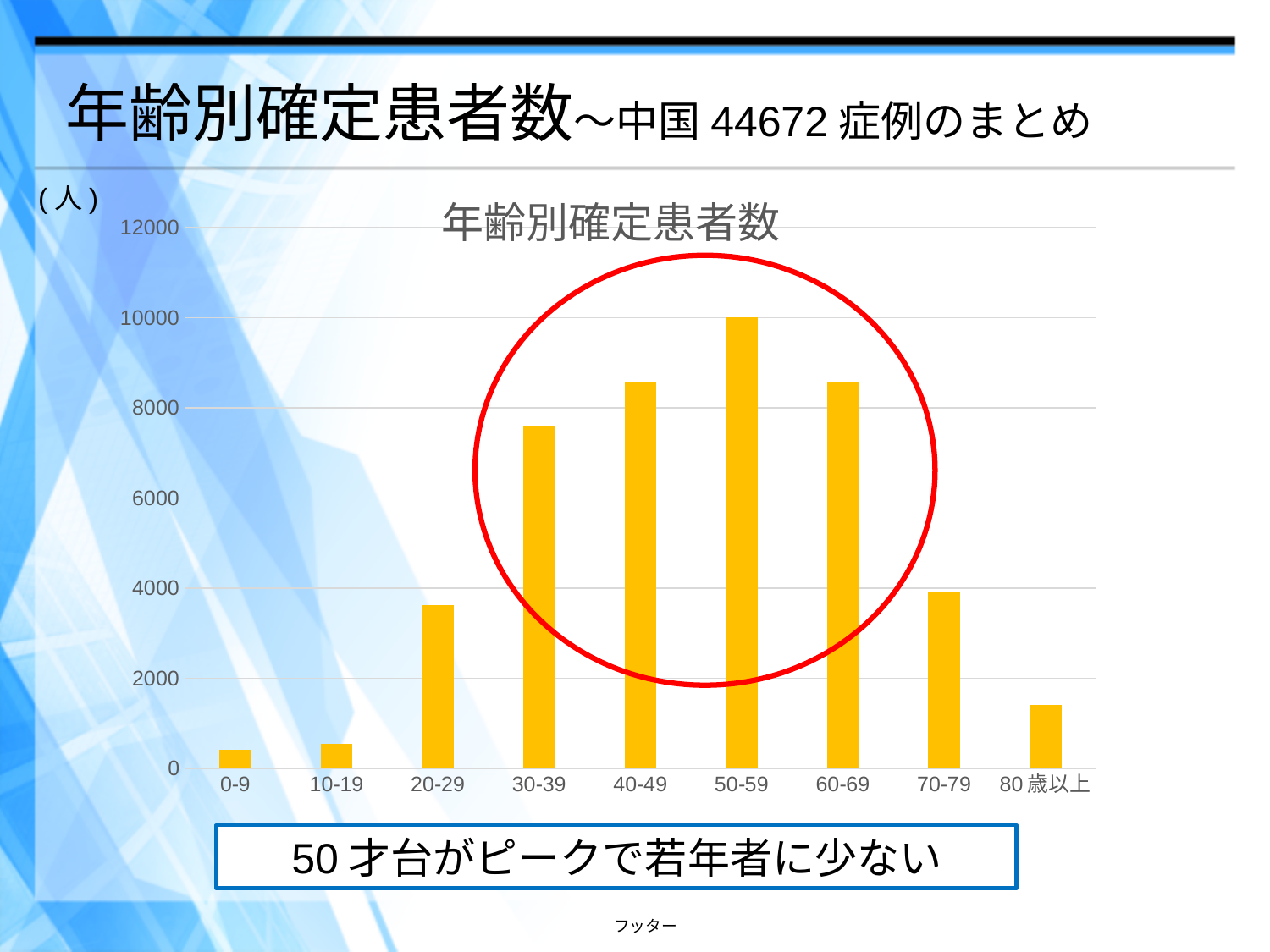

# 年齢別確定患者数〜中国44672症例のまとめ

### Chart: 年齢別確定患者数

| Category |  |
|---|---|
| 0-9 | 416.0 |
| 10-19 | 549.0 |
| 20-29 | 3619.0 |
| 30-39 | 7600.0 |
| 40-49 | 8571.0 |
| 50-59 | 10008.0 |
| 60-69 | 8583.0 |
| 70-79 | 3918.0 |
| 80歳以上 | 1408.0 |
(人)

50才台がピークで若年者に少ない
フッター